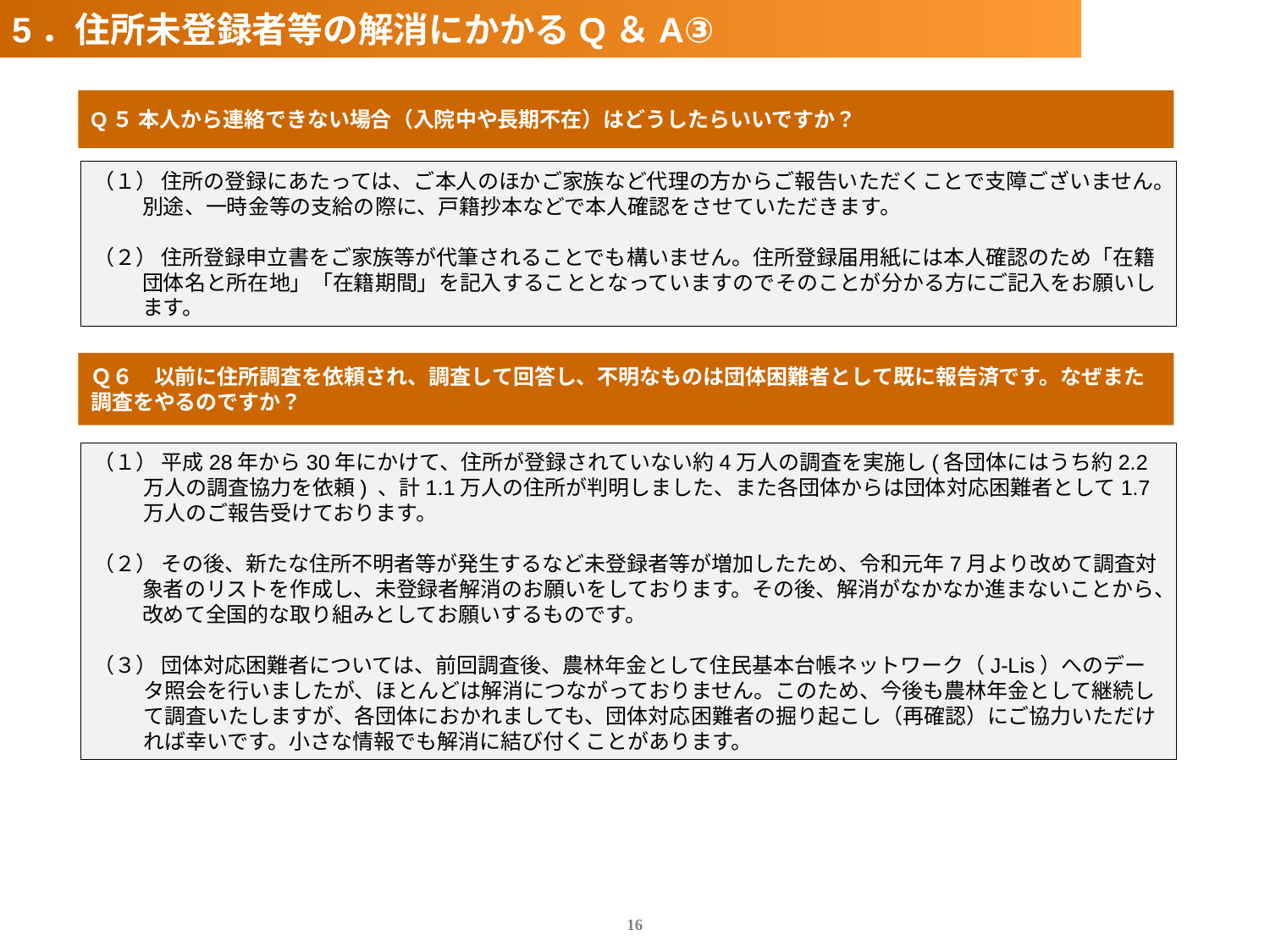

5．住所未登録者等の解消にかかるQ＆A③
Q５ 本人から連絡できない場合（入院中や長期不在）はどうしたらいいですか？
（１） 住所の登録にあたっては、ご本人のほかご家族など代理の方からご報告いただくことで支障ございません。別途、一時金等の支給の際に、戸籍抄本などで本人確認をさせていただきます。

（２） 住所登録申立書をご家族等が代筆されることでも構いません。住所登録届用紙には本人確認のため「在籍団体名と所在地」「在籍期間」を記入することとなっていますのでそのことが分かる方にご記入をお願いします。
Ｑ６　以前に住所調査を依頼され、調査して回答し、不明なものは団体困難者として既に報告済です。なぜまた調査をやるのですか？
（１） 平成28年から30年にかけて、住所が登録されていない約4万人の調査を実施し(各団体にはうち約2.2万人の調査協力を依頼) 、計1.1万人の住所が判明しました、また各団体からは団体対応困難者として1.7万人のご報告受けております。

（２） その後、新たな住所不明者等が発生するなど未登録者等が増加したため、令和元年7月より改めて調査対象者のリストを作成し、未登録者解消のお願いをしております。その後、解消がなかなか進まないことから、改めて全国的な取り組みとしてお願いするものです。

（３） 団体対応困難者については、前回調査後、農林年金として住民基本台帳ネットワーク（J-Lis）へのデータ照会を行いましたが、ほとんどは解消につながっておりません。このため、今後も農林年金として継続して調査いたしますが、各団体におかれましても、団体対応困難者の掘り起こし（再確認）にご協力いただければ幸いです。小さな情報でも解消に結び付くことがあります。
16